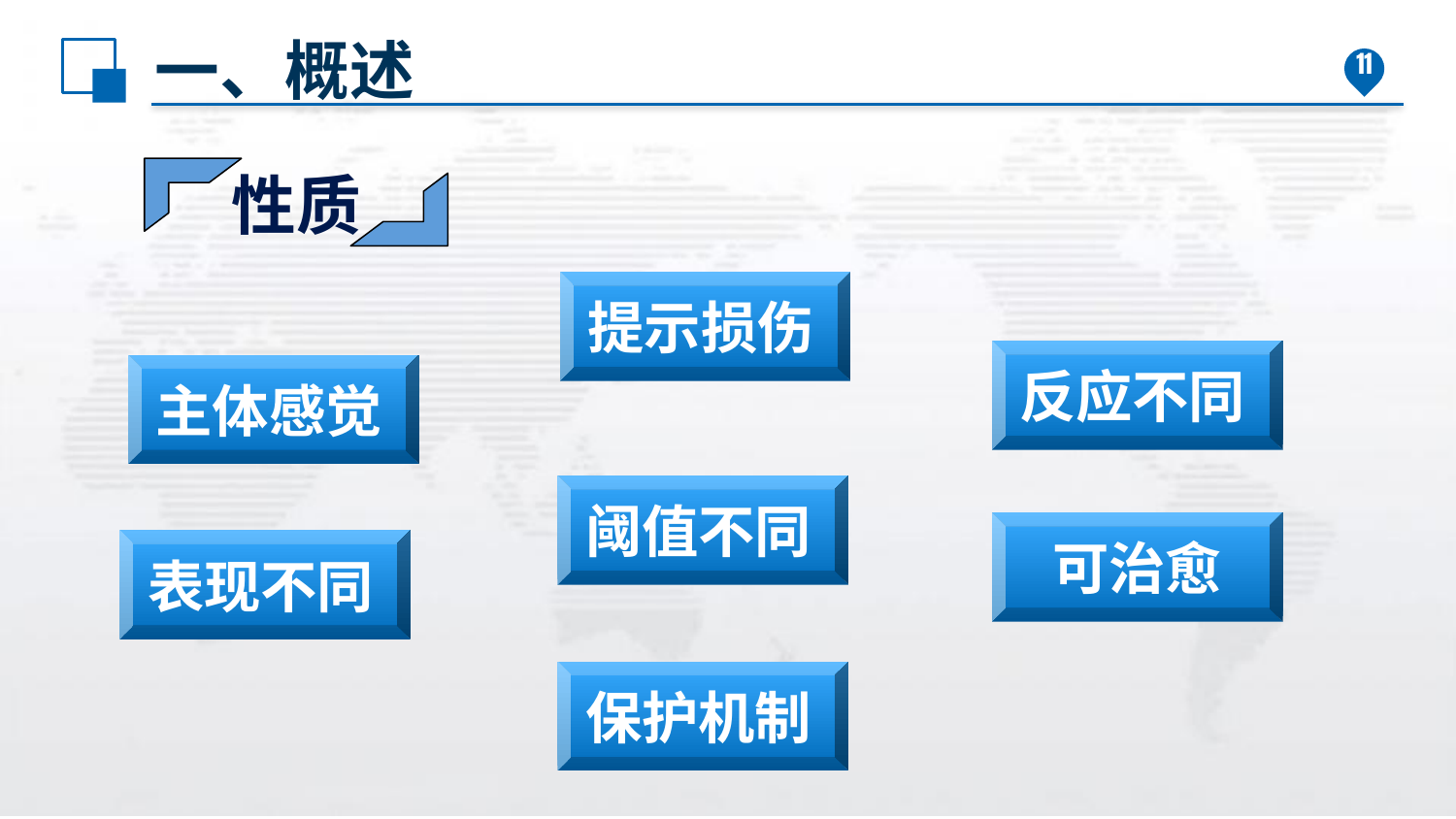

# 一、概述
11
性质

提示损伤
反应不同
主体感觉
阈值不同
可治愈
表现不同
保护机制